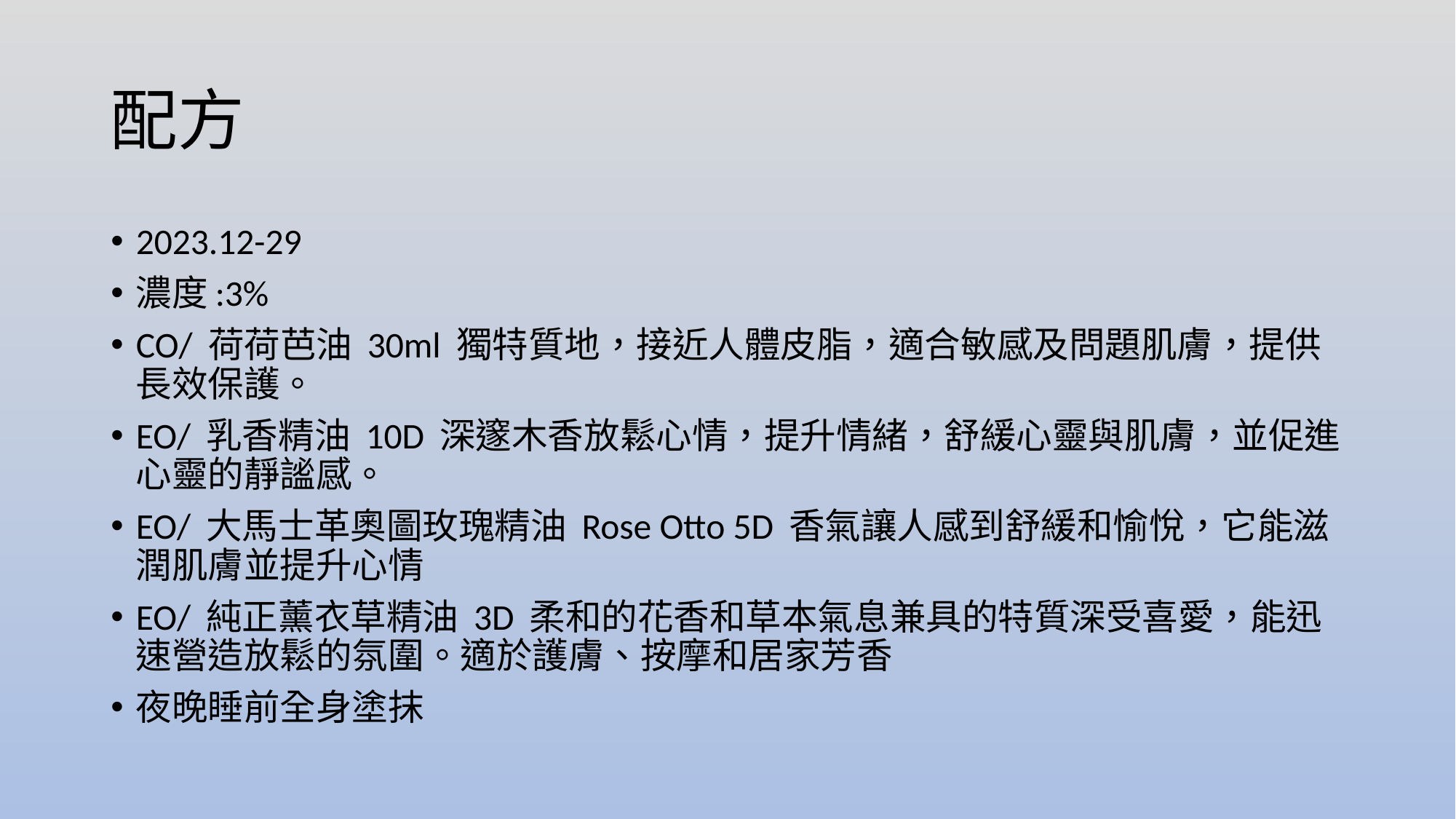

# 配方
2023.12-29
濃度:3%
CO/ 荷荷芭油 30ml 獨特質地，接近人體皮脂，適合敏感及問題肌膚，提供長效保護。
EO/ 乳香精油 10D 深邃木香放鬆心情，提升情緒，舒緩心靈與肌膚，並促進心靈的靜謐感。
EO/ 大馬士革奧圖玫瑰精油 Rose Otto 5D 香氣讓人感到舒緩和愉悅，它能滋潤肌膚並提升心情
EO/ 純正薰衣草精油 3D 柔和的花香和草本氣息兼具的特質深受喜愛，能迅速營造放鬆的氛圍。適於護膚、按摩和居家芳香
夜晚睡前全身塗抹